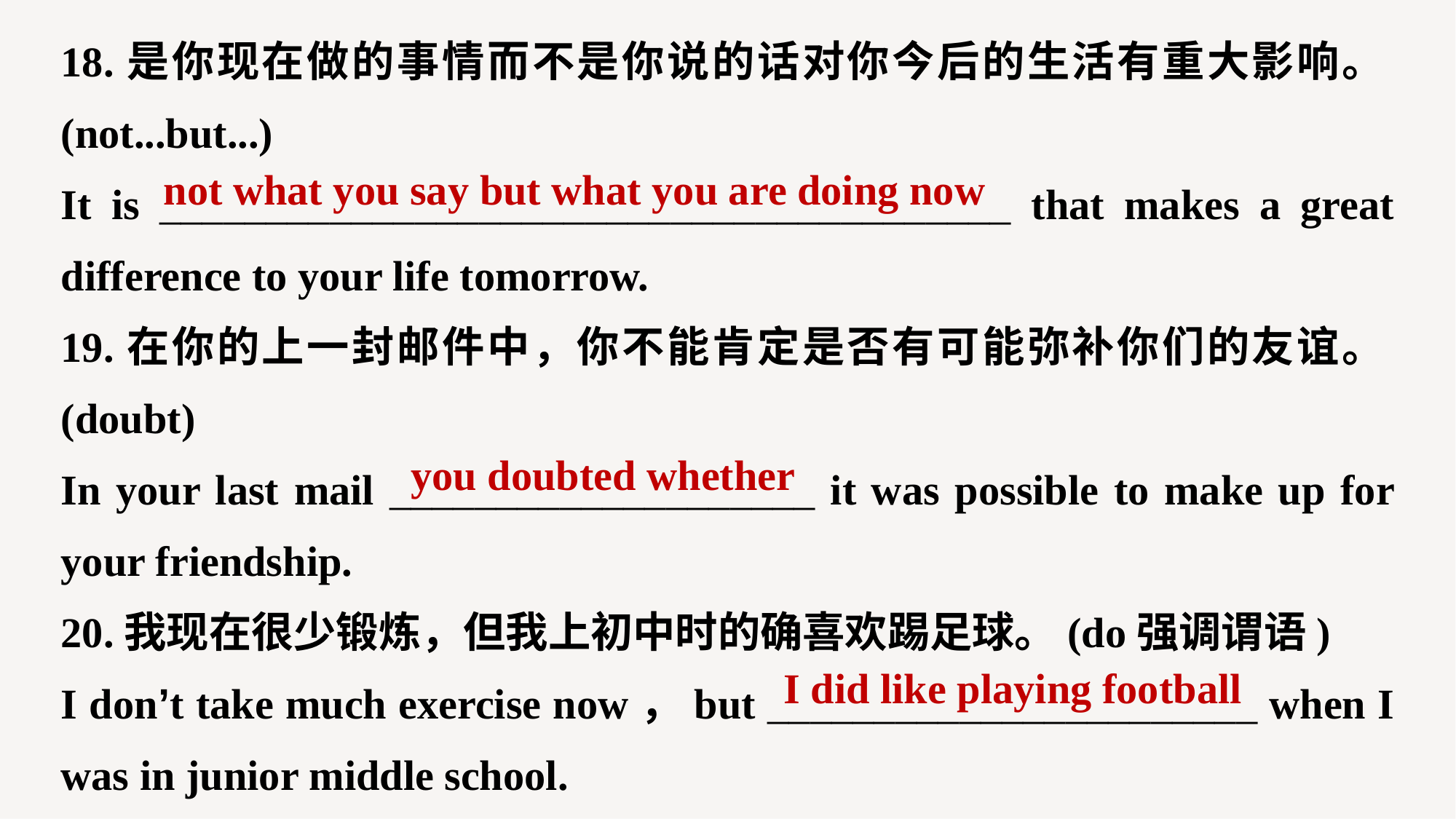

18.是你现在做的事情而不是你说的话对你今后的生活有重大影响。(not...but...)
It is ________________________________________ that makes a great difference to your life tomorrow.
19.在你的上一封邮件中，你不能肯定是否有可能弥补你们的友谊。(doubt)
In your last mail ____________________ it was possible to make up for your friendship.
20.我现在很少锻炼，但我上初中时的确喜欢踢足球。(do强调谓语)
I don’t take much exercise now，but _______________________ when I was in junior middle school.
not what you say but what you are doing now
you doubted whether
I did like playing football